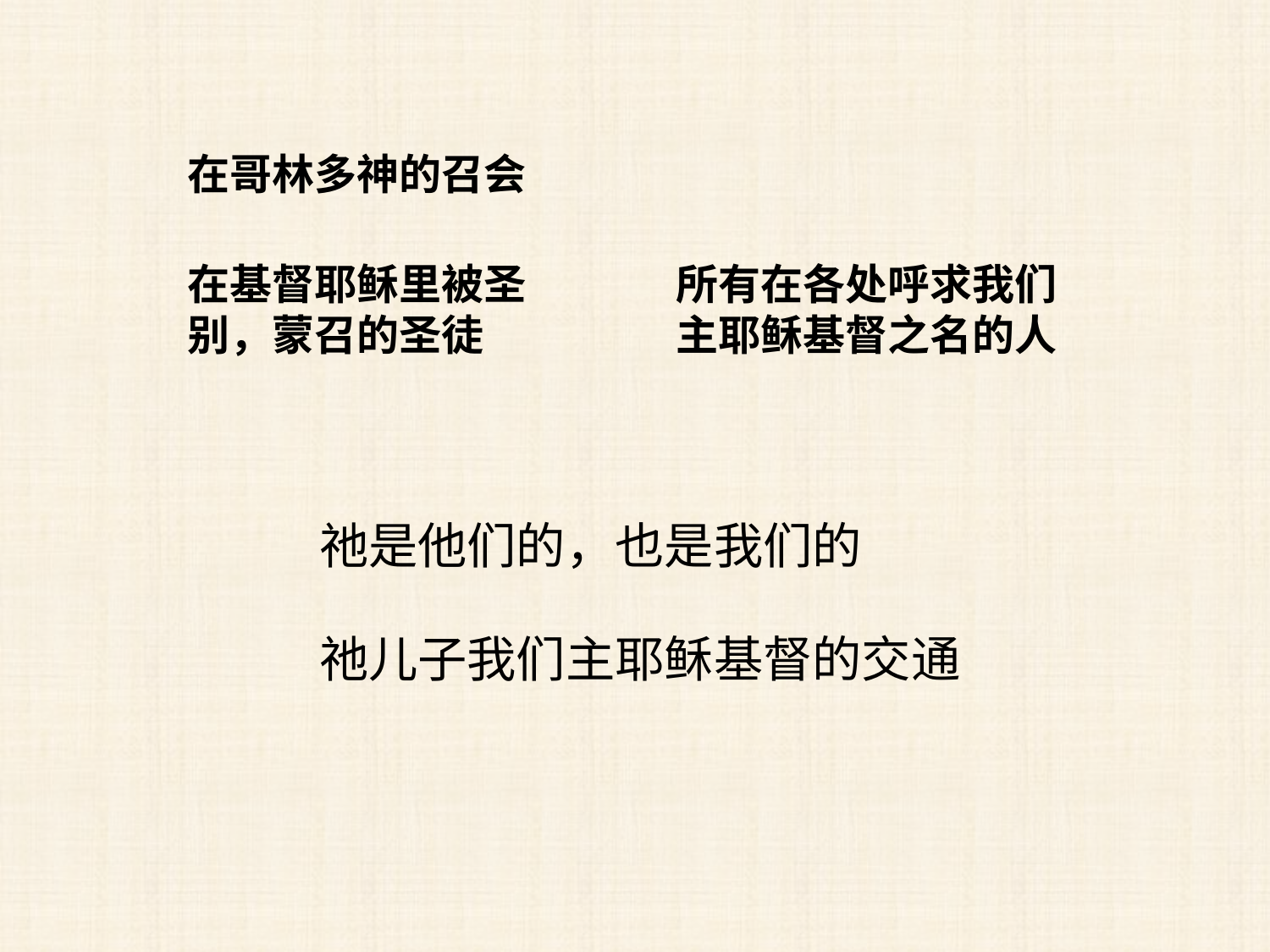

在哥林多神的召会
在基督耶稣里被圣别，蒙召的圣徒
所有在各处呼求我们主耶稣基督之名的人
祂是他们的，也是我们的
祂儿子我们主耶稣基督的交通